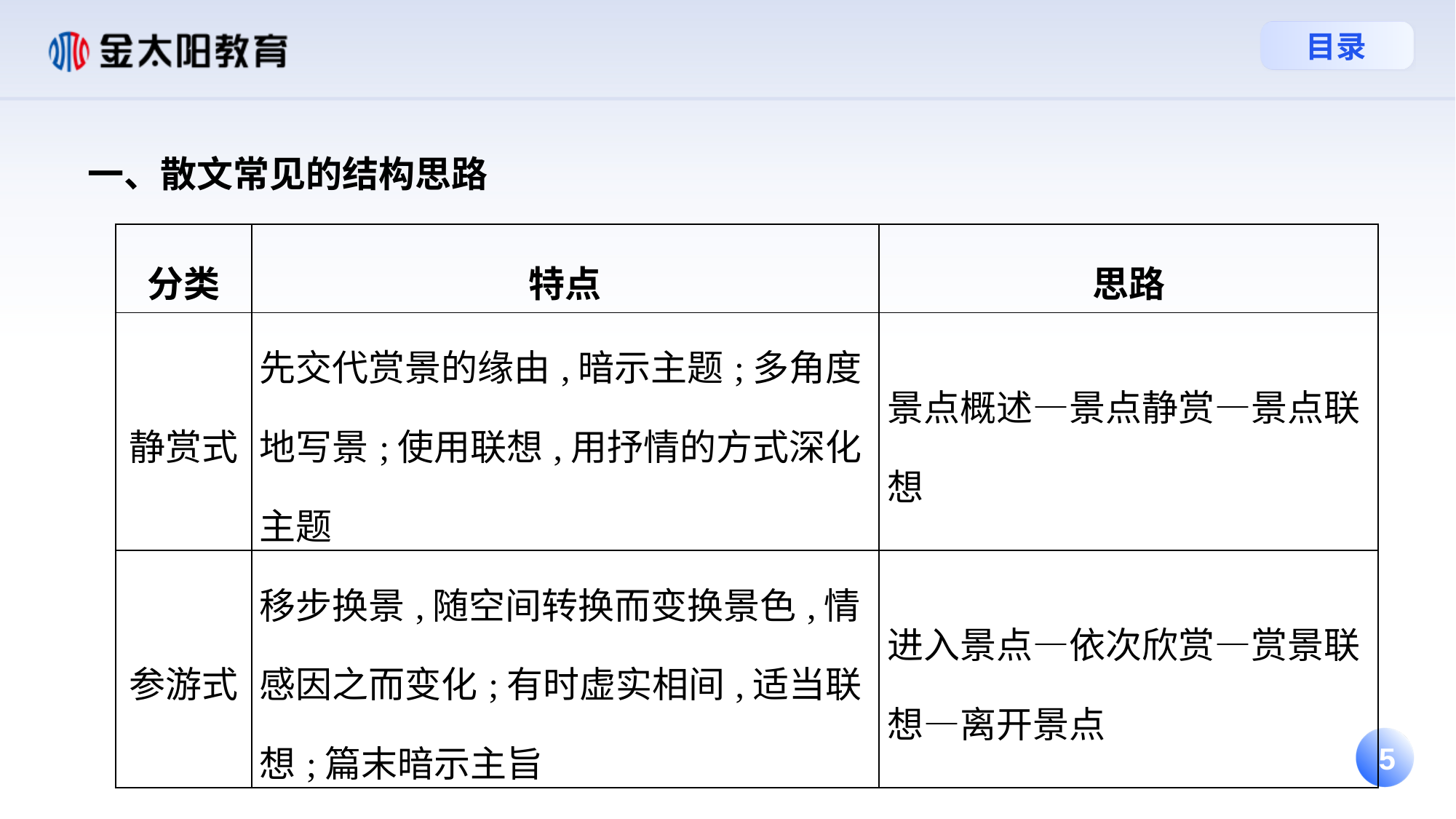

一、散文常见的结构思路

| 分类 | 特点 | 思路 |
| --- | --- | --- |
| 静赏式 | 先交代赏景的缘由,暗示主题;多角度地写景;使用联想,用抒情的方式深化主题 | 景点概述—景点静赏—景点联想 |
| 参游式 | 移步换景,随空间转换而变换景色,情感因之而变化;有时虚实相间,适当联想;篇末暗示主旨 | 进入景点—依次欣赏—赏景联想—离开景点 |